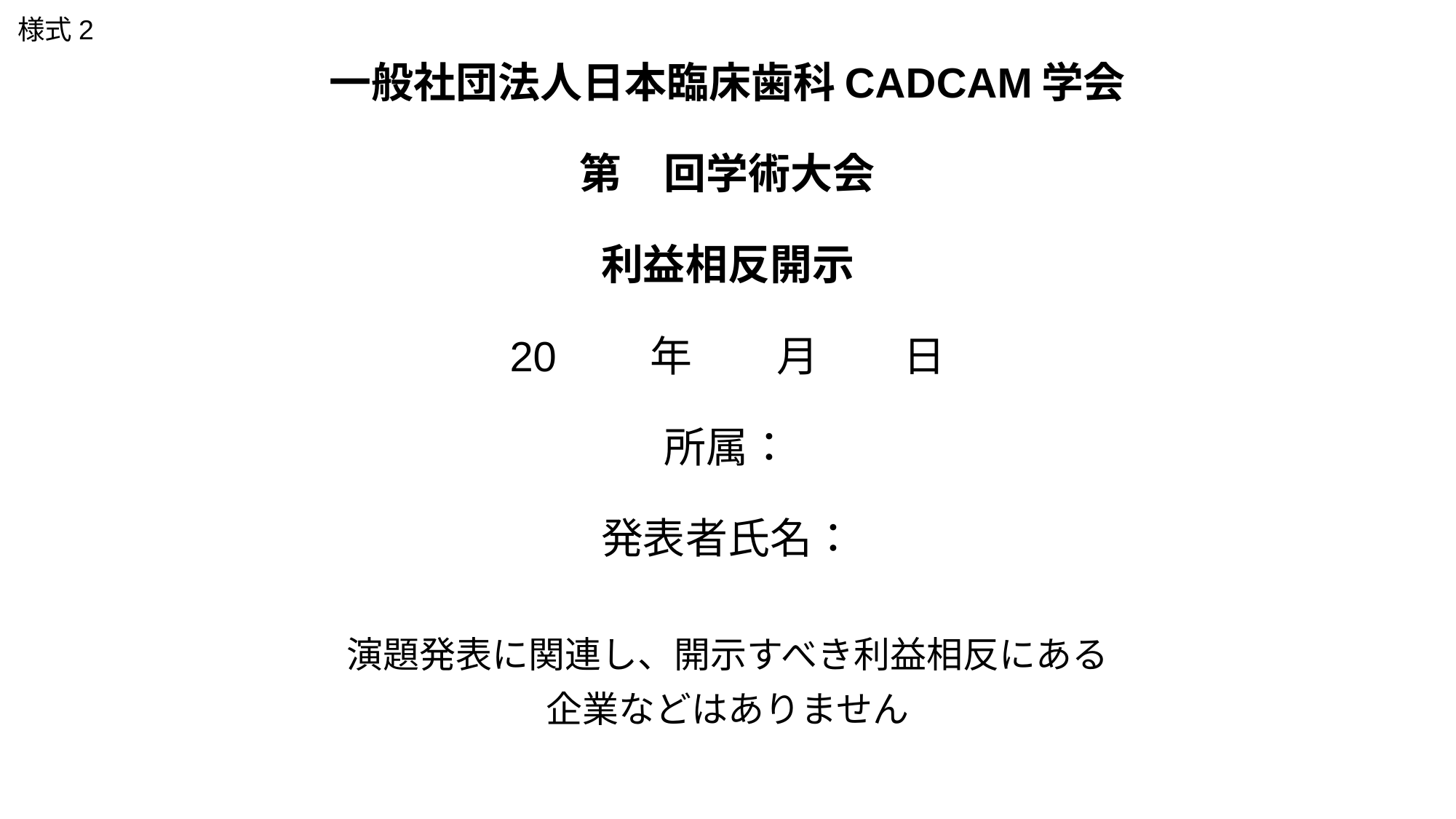

様式2
# 一般社団法人日本臨床歯科CADCAM学会 第　回学術大会 利益相反開示 20　　年　　月　　日 所属： 発表者氏名：
演題発表に関連し、開示すべき利益相反にある
企業などはありません